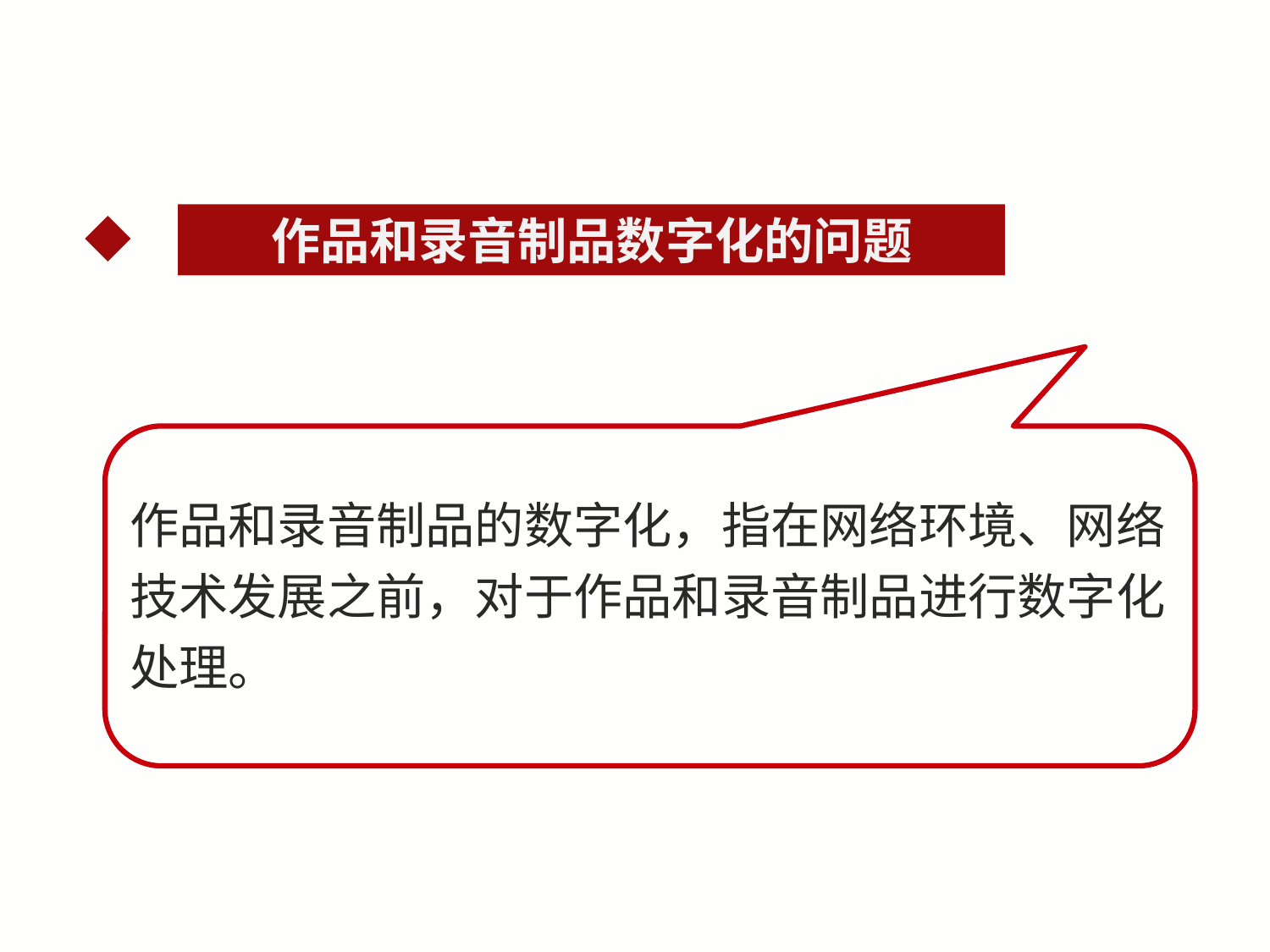

作品和录音制品数字化的问题

作品和录音制品的数字化，指在网络环境、网络技术发展之前，对于作品和录音制品进行数字化处理。